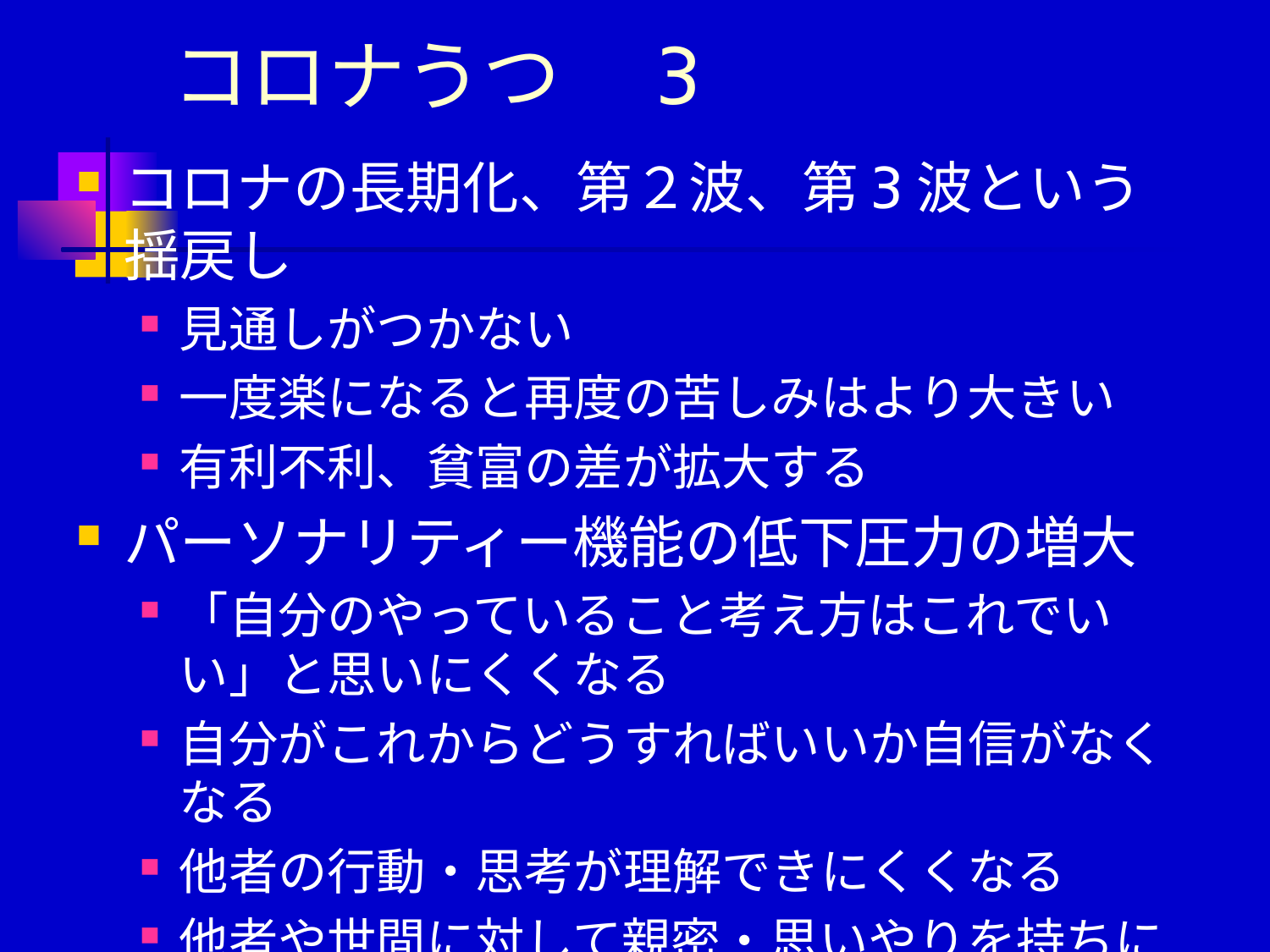

# コロナうつ　3
コロナの長期化、第２波、第3波という揺戻し
見通しがつかない
一度楽になると再度の苦しみはより大きい
有利不利、貧富の差が拡大する
パーソナリティー機能の低下圧力の増大
「自分のやっていること考え方はこれでいい」と思いにくくなる
自分がこれからどうすればいいか自信がなくなる
他者の行動・思考が理解できにくくなる
他者や世間に対して親密・思いやりを持ちにくくなる